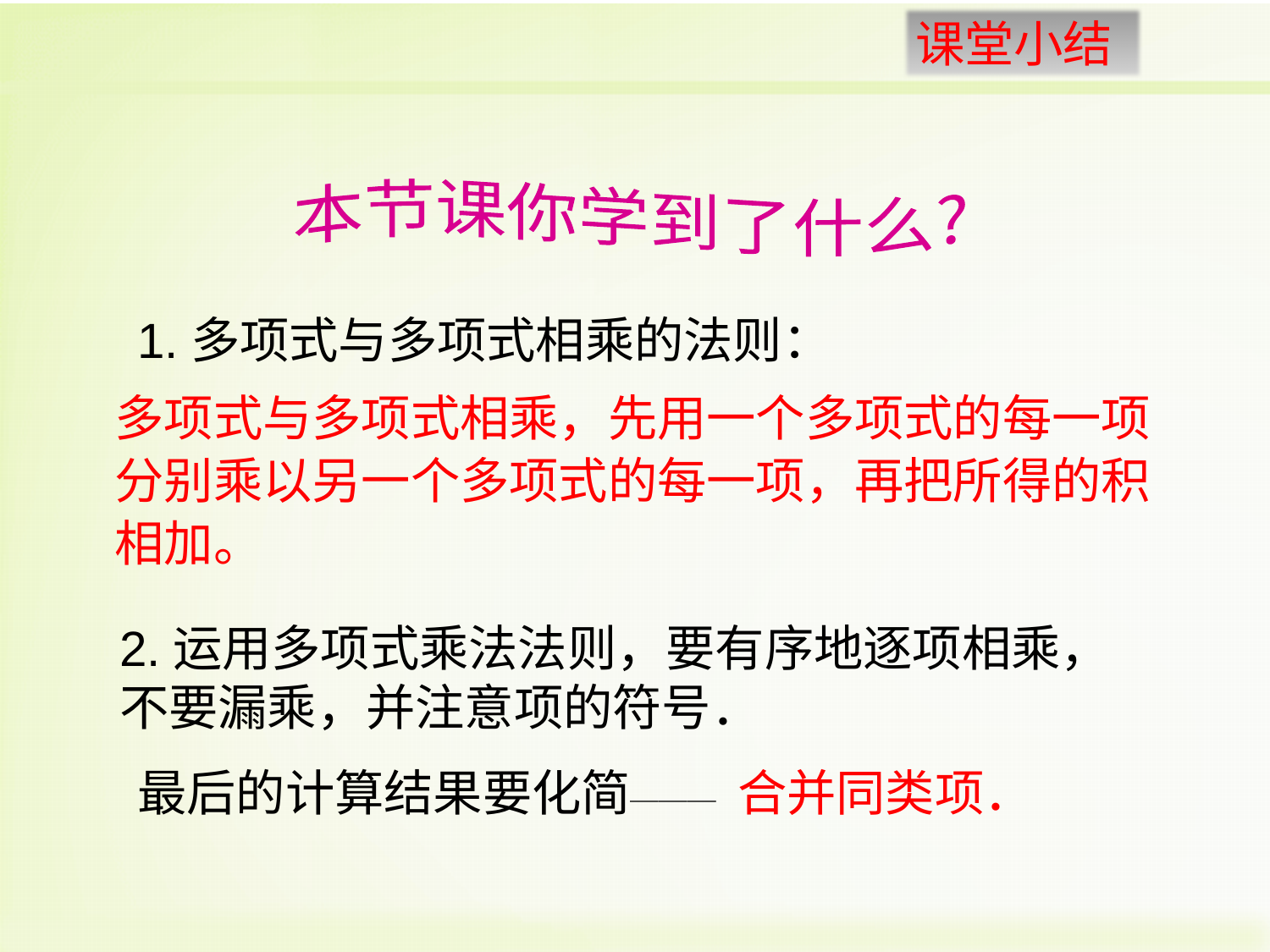

本节课你学到了什么?
1.多项式与多项式相乘的法则：
多项式与多项式相乘，先用一个多项式的每一项分别乘以另一个多项式的每一项，再把所得的积相加。
2.运用多项式乘法法则，要有序地逐项相乘，不要漏乘，并注意项的符号．
最后的计算结果要化简￣￣￣
合并同类项．